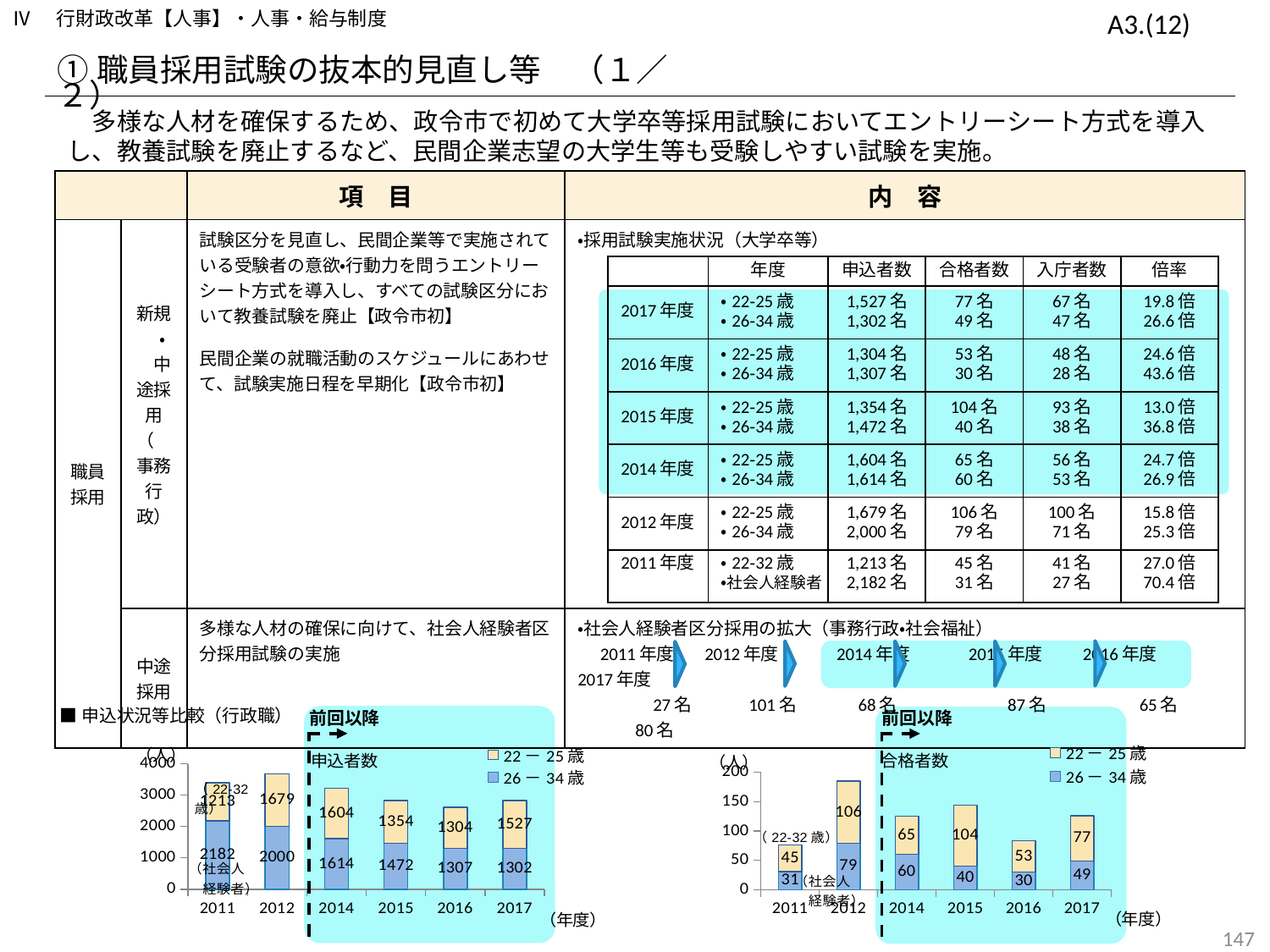

Ⅳ　行財政改革【人事】・人事・給与制度
A3.(12)
①職員採用試験の抜本的見直し等　（１／２）
　多様な人材を確保するため、政令市で初めて大学卒等採用試験においてエントリーシート方式を導入し、教養試験を廃止するなど、民間企業志望の大学生等も受験しやすい試験を実施。
|  |  | 項　目 | 内　容 |
| --- | --- | --- | --- |
| 職員採用 | 新規　・　中途採用（　事務行政） | 試験区分を見直し、民間企業等で実施されている受験者の意欲・行動力を問うエントリーシート方式を導入し、すべての試験区分において教養試験を廃止【政令市初】 民間企業の就職活動のスケジュールにあわせて、試験実施日程を早期化【政令市初】 | ・採用試験実施状況（大学卒等） |
|  | 中途採用 | 多様な人材の確保に向けて、社会人経験者区分採用試験の実施 | ・社会人経験者区分採用の拡大（事務行政・社会福祉） 　2011年度 2012年度　　　2014年度　　　2015年度　　2016年度　　　2017年度 　　　　27名 　　 101名 　 68名　　　　　　87名　　　　　65名　　　　　　80名 |
|  | 年度 | 申込者数 | 合格者数 | 入庁者数 | 倍率 |
| --- | --- | --- | --- | --- | --- |
| 2017年度 | ・22‐25歳 ・26‐34歳 | 1,527名 1,302名 | 77名 49名 | 67名 47名 | 19.8倍 26.6倍 |
| 2016年度 | ・22‐25歳 ・26‐34歳 | 1,304名 1,307名 | 53名 30名 | 48名 28名 | 24.6倍 43.6倍 |
| 2015年度 | ・22‐25歳 ・26‐34歳 | 1,354名 1,472名 | 104名 40名 | 93名 38名 | 13.0倍 36.8倍 |
| 2014年度 | ・22‐25歳 ・26‐34歳 | 1,604名 1,614名 | 65名 60名 | 56名 53名 | 24.7倍 26.9倍 |
| 2012年度 | ・22‐25歳 ・26‐34歳 | 1,679名 2,000名 | 106名 79名 | 100名 71名 | 15.8倍 25.3倍 |
| 2011年度 | ・22‐32歳 ・社会人経験者 | 1,213名 2,182名 | 45名 31名 | 41名 27名 | 27.0倍 70.4倍 |

■申込状況等比較（行政職）
前回以降
前回以降

### Chart: 申込者数

| Category | 26－34歳 | 22－25歳 |
|---|---|---|
| 2011 | 2182.0 | 1213.0 |
| 2012 | 2000.0 | 1679.0 |
| 2014 | 1614.0 | 1604.0 |
| 2015 | 1472.0 | 1354.0 |
| 2016 | 1307.0 | 1304.0 |
| 2017 | 1302.0 | 1527.0 |

### Chart: 合格者数

| Category | 26－34歳 | 22－25歳 |
|---|---|---|
| 2011 | 31.0 | 45.0 |
| 2012 | 79.0 | 106.0 |
| 2014 | 60.0 | 65.0 |
| 2015 | 40.0 | 104.0 |
| 2016 | 30.0 | 53.0 |
| 2017 | 49.0 | 77.0 |
147